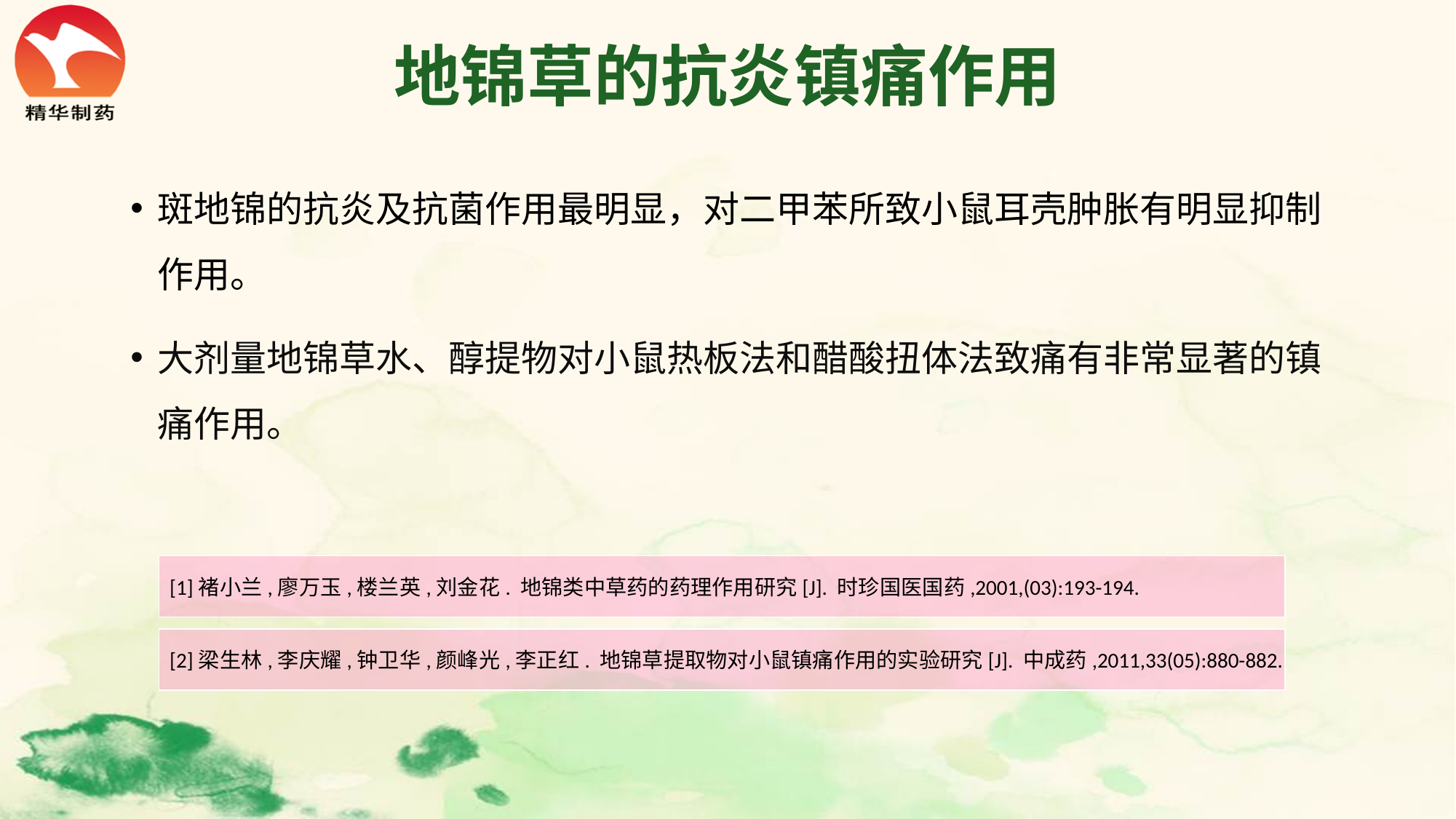

# 地锦草的抗炎镇痛作用
斑地锦的抗炎及抗菌作用最明显，对二甲苯所致小鼠耳壳肿胀有明显抑制作用。
大剂量地锦草水、醇提物对小鼠热板法和醋酸扭体法致痛有非常显著的镇痛作用。
[1]褚小兰,廖万玉,楼兰英,刘金花. 地锦类中草药的药理作用研究[J]. 时珍国医国药,2001,(03):193-194.
[2]梁生林,李庆耀,钟卫华,颜峰光,李正红. 地锦草提取物对小鼠镇痛作用的实验研究[J]. 中成药,2011,33(05):880-882.